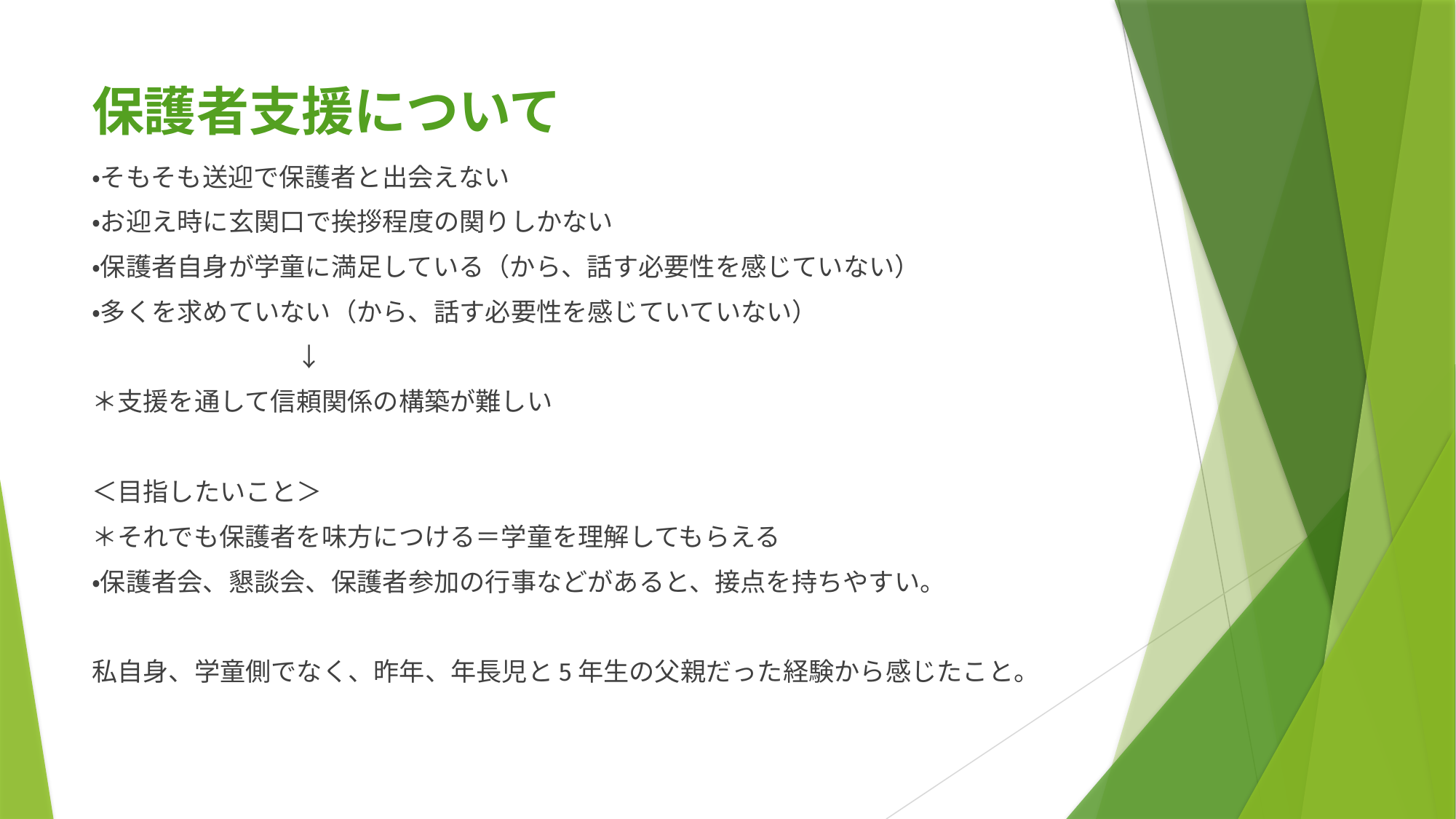

# 保護者支援について
・そもそも送迎で保護者と出会えない
・お迎え時に玄関口で挨拶程度の関りしかない
・保護者自身が学童に満足している（から、話す必要性を感じていない）
・多くを求めていない（から、話す必要性を感じていていない）
　　　　　　　　↓
＊支援を通して信頼関係の構築が難しい

＜目指したいこと＞
＊それでも保護者を味方につける＝学童を理解してもらえる
・保護者会、懇談会、保護者参加の行事などがあると、接点を持ちやすい。

私自身、学童側でなく、昨年、年長児と5年生の父親だった経験から感じたこと。